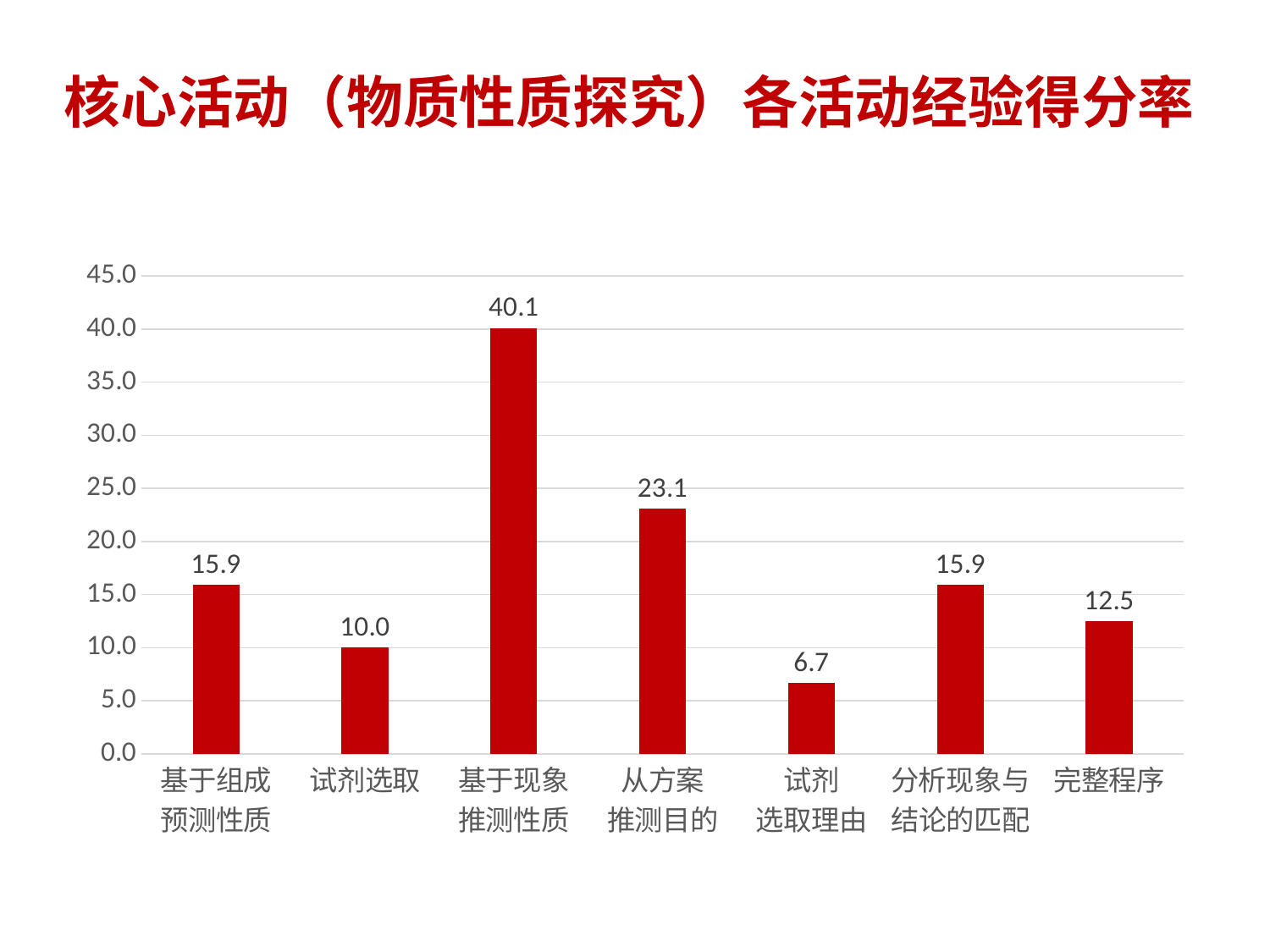

# 核心活动（物质性质探究）各活动经验得分率

### Chart

| Category |  |
|---|---|
| 基于组成
预测性质 | 15.9 |
| 试剂选取 | 10.0 |
| 基于现象
推测性质 | 40.1 |
| 从方案
推测目的 | 23.1 |
| 试剂
选取理由 | 6.7 |
| 分析现象与
结论的匹配 | 15.9 |
| 完整程序 | 12.5 |